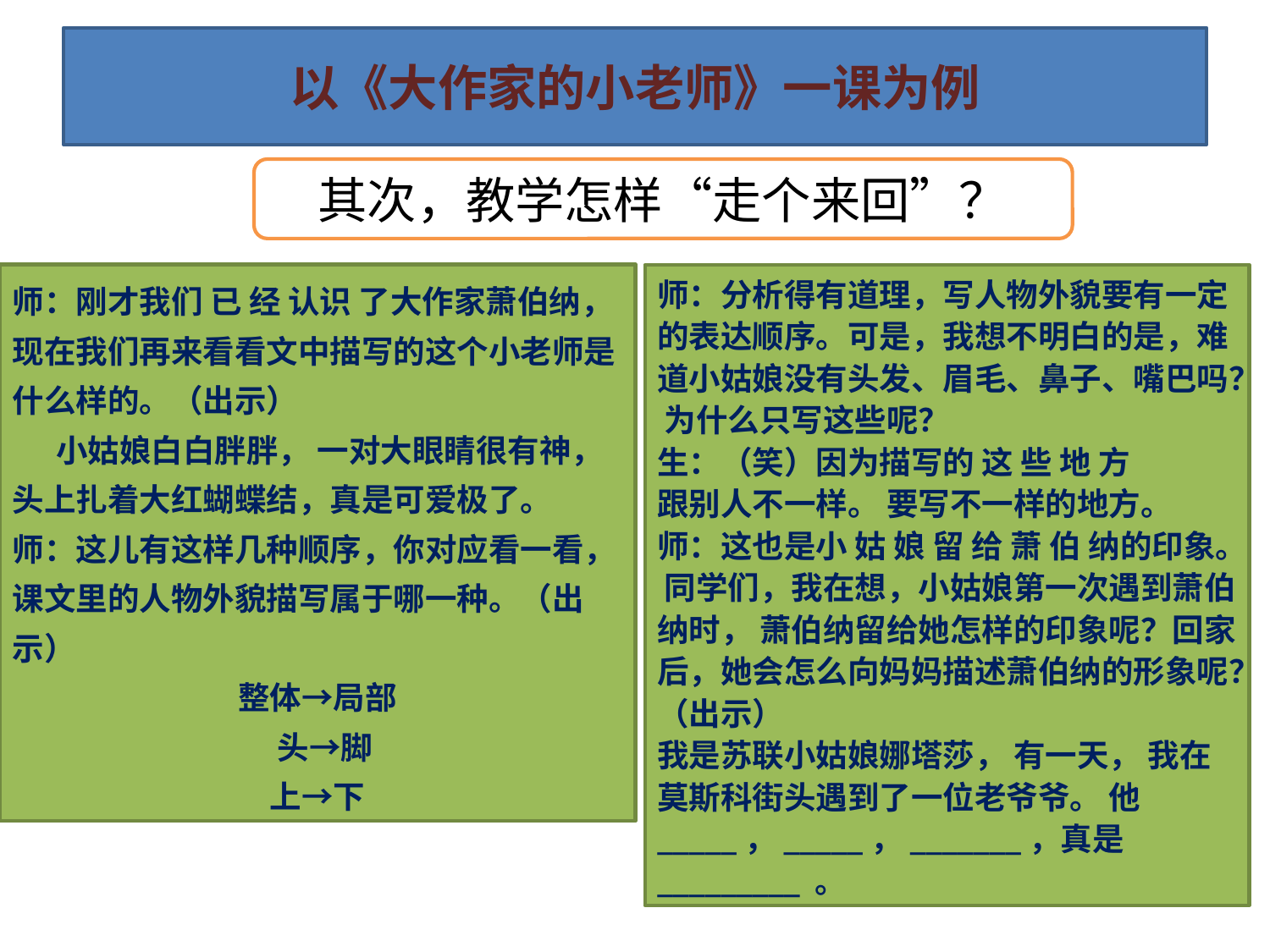

# 以《大作家的小老师》一课为例
其次，教学怎样“走个来回”？
师：刚才我们 已 经 认识 了大作家萧伯纳， 现在我们再来看看文中描写的这个小老师是什么样的。（出示）
     小姑娘白白胖胖， 一对大眼睛很有神，头上扎着大红蝴蝶结，真是可爱极了。
师：这儿有这样几种顺序，你对应看一看， 课文里的人物外貌描写属于哪一种。（出示）
整体→局部
 头→脚
上→下
师：分析得有道理，写人物外貌要有一定的表达顺序。可是，我想不明白的是，难道小姑娘没有头发、眉毛、鼻子、嘴巴吗？ 为什么只写这些呢？
生：（笑）因为描写的 这 些 地 方
跟别人不一样。 要写不一样的地方。
师：这也是小 姑 娘 留 给 萧 伯 纳的印象。 同学们，我在想，小姑娘第一次遇到萧伯纳时， 萧伯纳留给她怎样的印象呢？回家后，她会怎么向妈妈描述萧伯纳的形象呢？（出示）
我是苏联小姑娘娜塔莎， 有一天， 我在莫斯科街头遇到了一位老爷爷。 他_____，_____，_______，真是_________ 。